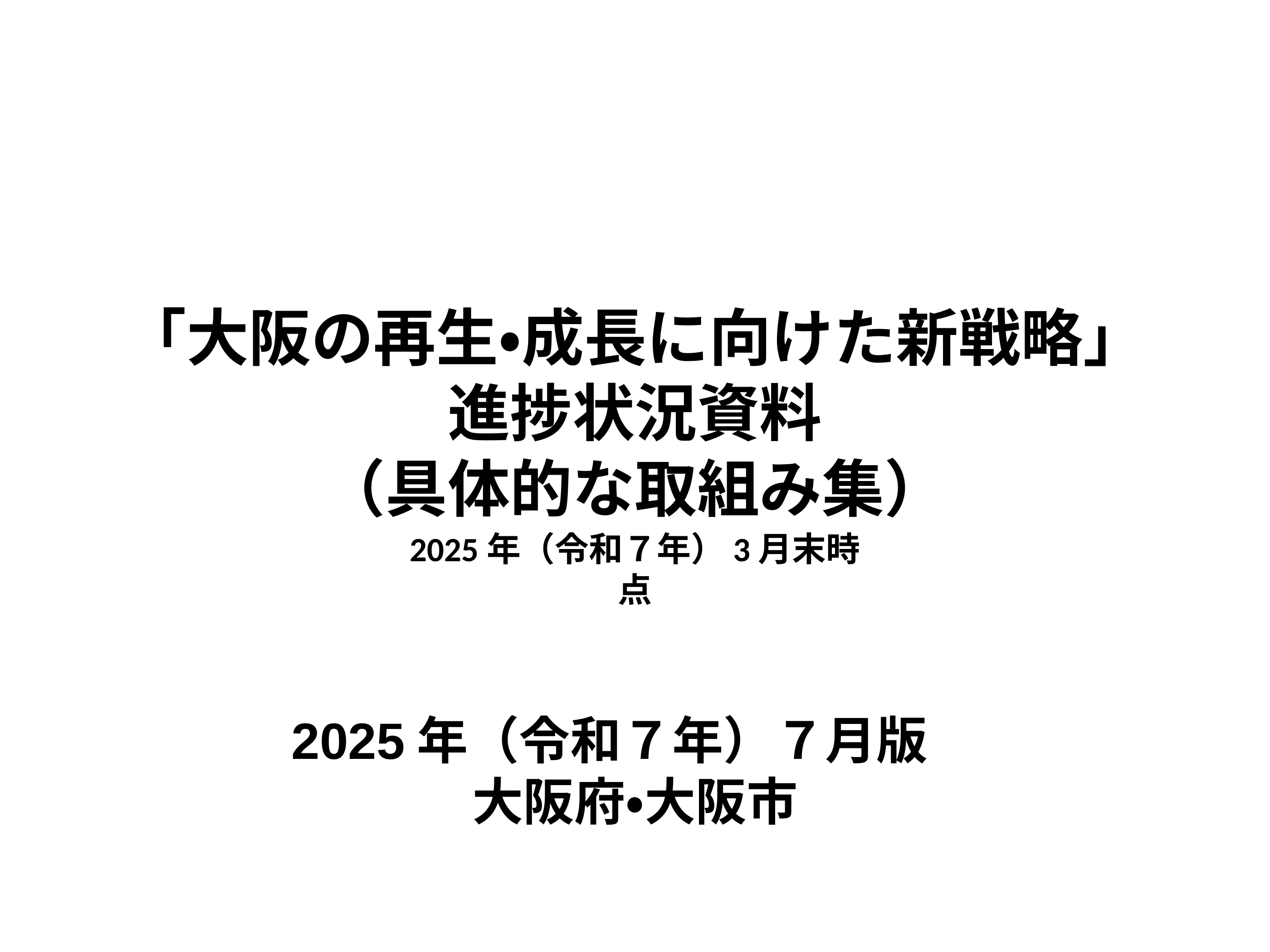

「大阪の再生・成長に向けた新戦略」
進捗状況資料
（具体的な取組み集）

2025年（令和７年）3月末時点
2025年（令和７年）７月版
大阪府・大阪市